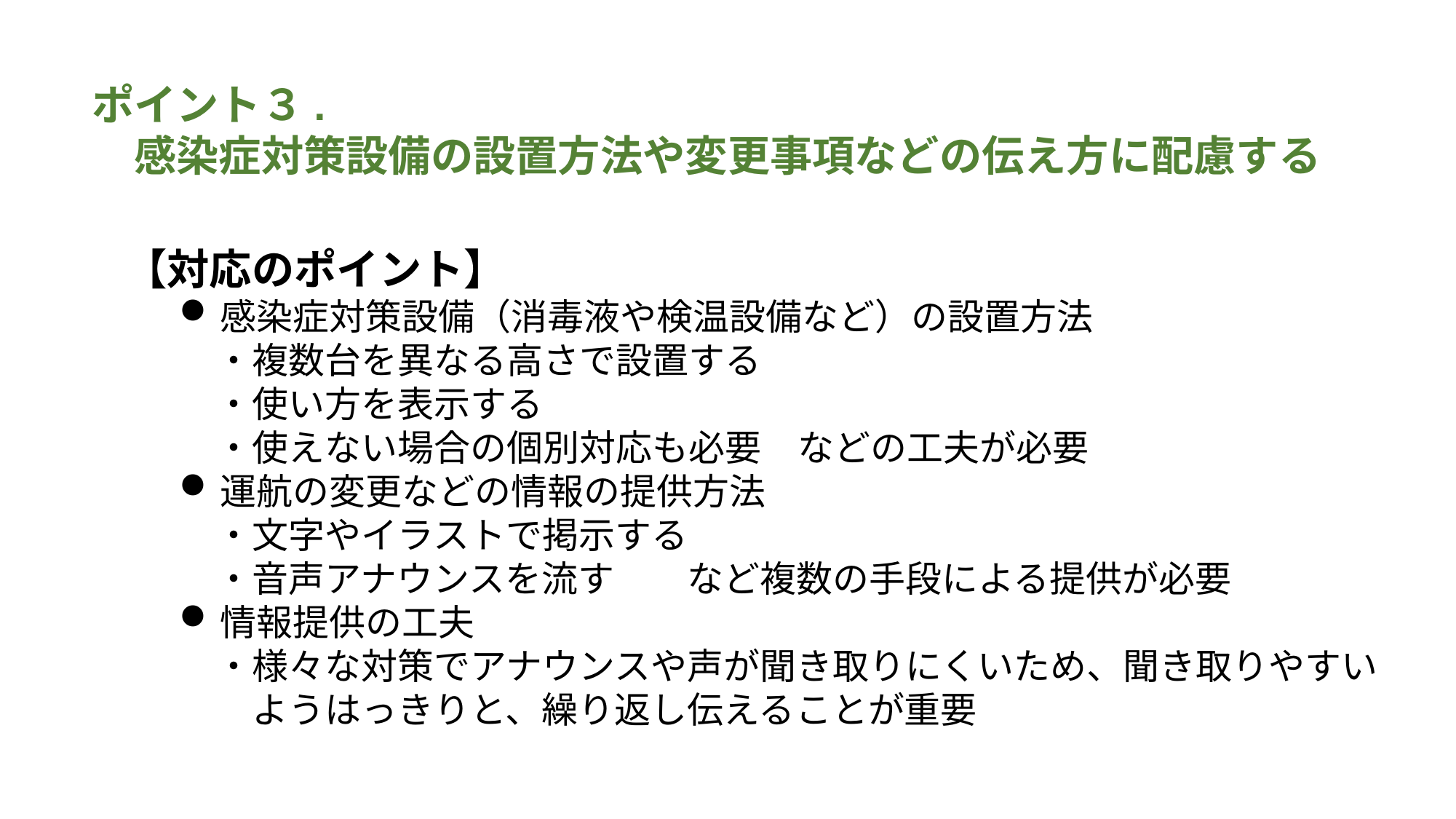

ポイント３.
　感染症対策設備の設置方法や変更事項などの伝え方に配慮する
【対応のポイント】
感染症対策設備（消毒液や検温設備など）の設置方法
　・複数台を異なる高さで設置する
　・使い方を表示する
　・使えない場合の個別対応も必要　などの工夫が必要
運航の変更などの情報の提供方法
　・文字やイラストで掲示する
　・音声アナウンスを流す　　など複数の手段による提供が必要
情報提供の工夫
　・様々な対策でアナウンスや声が聞き取りにくいため、聞き取りやすい
　　ようはっきりと、繰り返し伝えることが重要